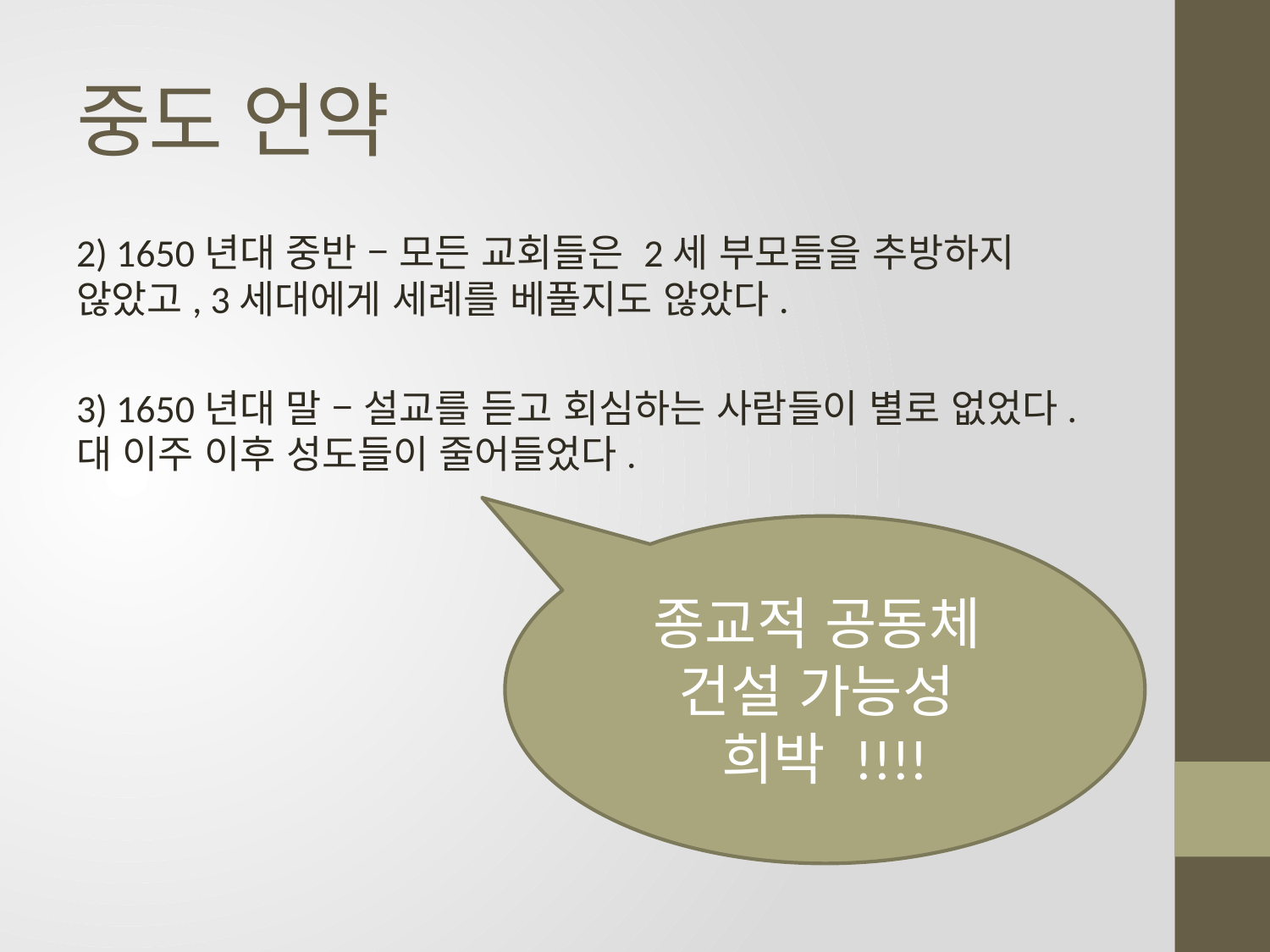

# 중도 언약
2) 1650년대 중반 – 모든 교회들은 2세 부모들을 추방하지 않았고, 3세대에게 세례를 베풀지도 않았다.

3) 1650년대 말 – 설교를 듣고 회심하는 사람들이 별로 없었다. 대 이주 이후 성도들이 줄어들었다.
종교적 공동체
건설 가능성
희박 !!!!